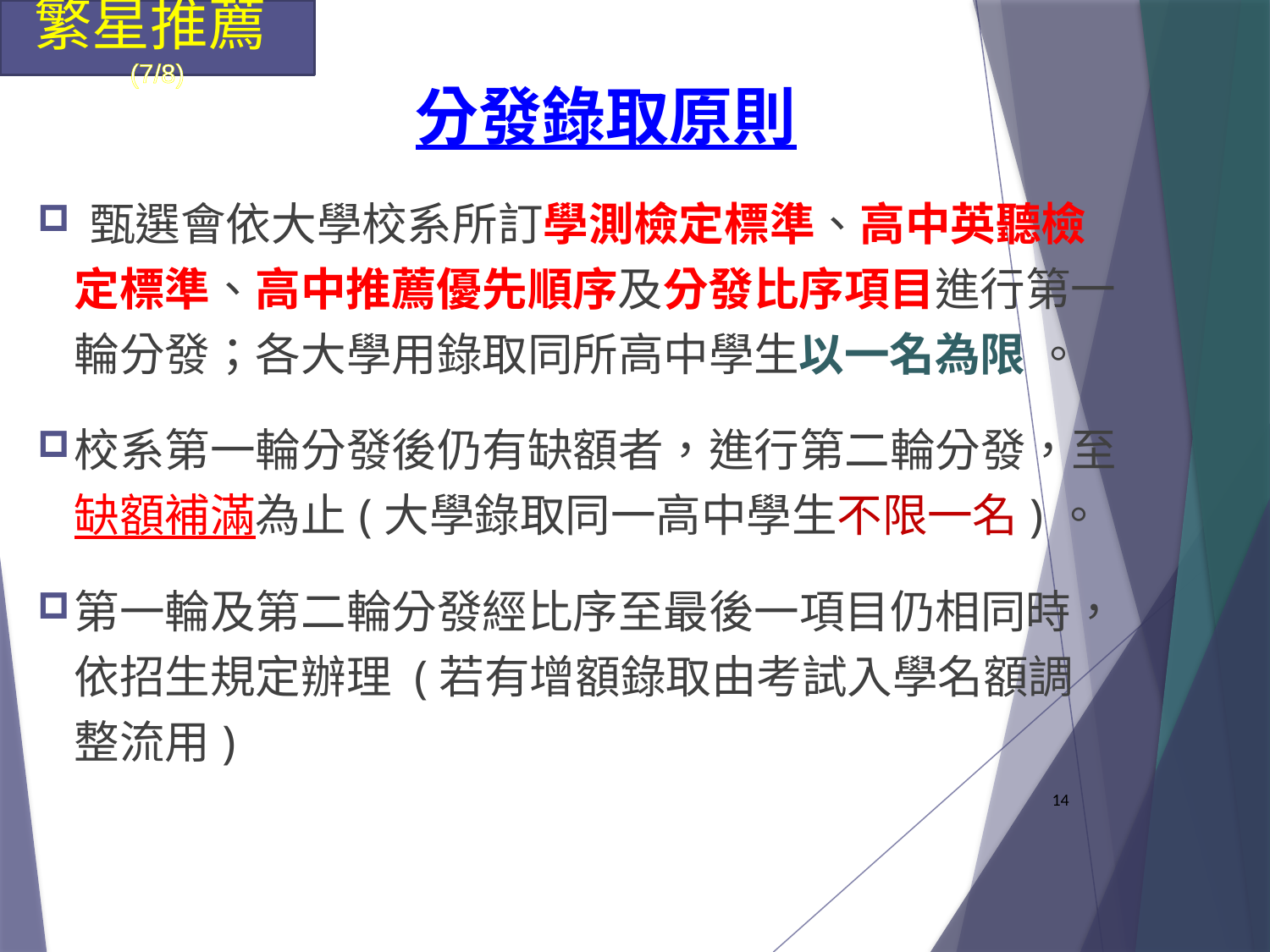

繁星推薦(7/8)
分發錄取原則

 甄選會依大學校系所訂學測檢定標準、高中英聽檢定標準、高中推薦優先順序及分發比序項目進行第一輪分發；各大學用錄取同所高中學生以一名為限 。

校系第一輪分發後仍有缺額者，進行第二輪分發，至缺額補滿為止(大學錄取同一高中學生不限一名)。

第一輪及第二輪分發經比序至最後一項目仍相同時，依招生規定辦理 (若有增額錄取由考試入學名額調整流用)
14